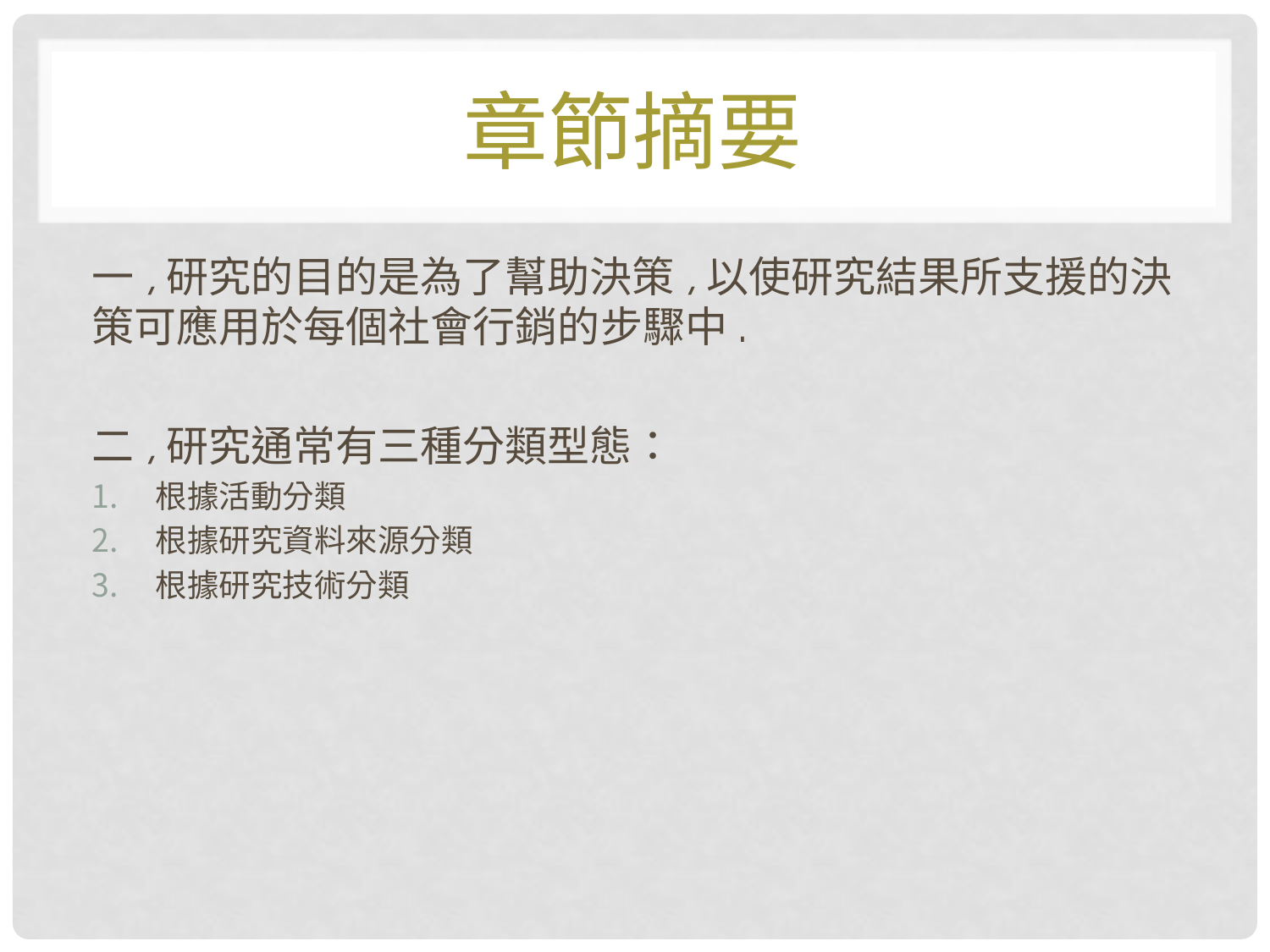

# 章節摘要
一,研究的目的是為了幫助決策,以使研究結果所支援的決策可應用於每個社會行銷的步驟中.

二,研究通常有三種分類型態：
根據活動分類
根據研究資料來源分類
根據研究技術分類